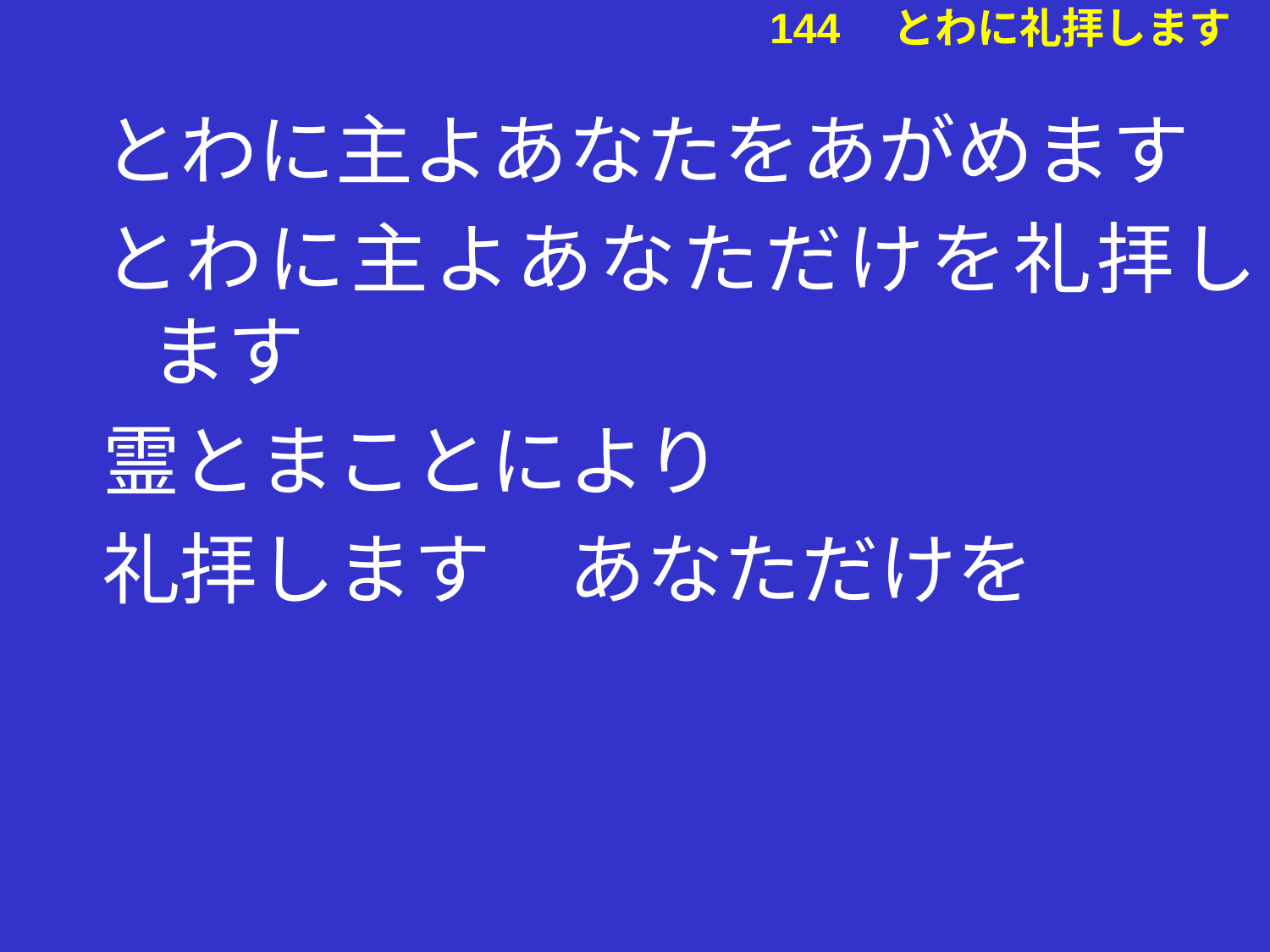

とわに主よあなたをあがめます
とわに主よあなただけを礼拝します
霊とまことにより
礼拝します　あなただけを
# 144　とわに礼拝します